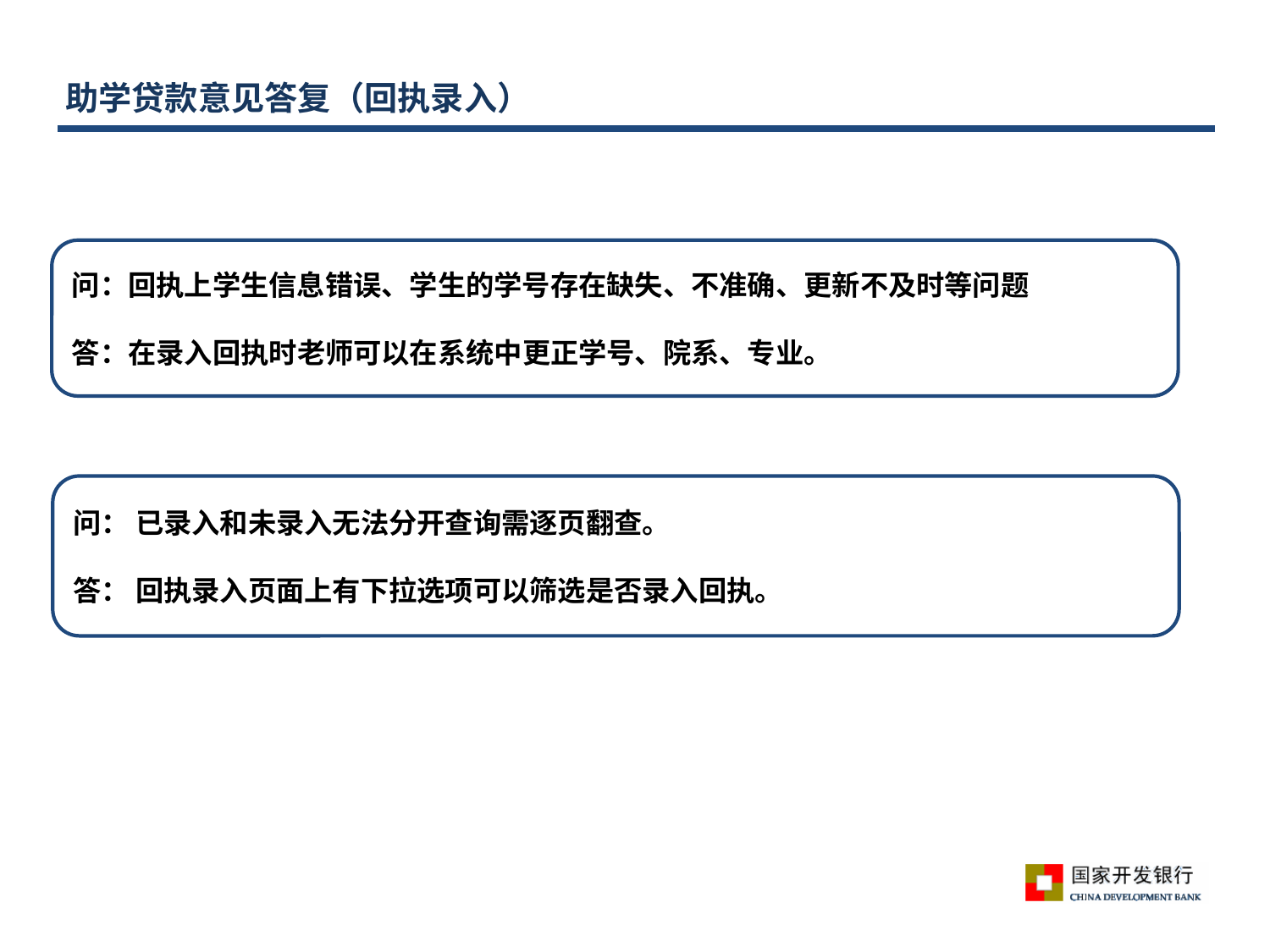

助学贷款意见答复（回执录入）
问：回执上学生信息错误、学生的学号存在缺失、不准确、更新不及时等问题

答：在录入回执时老师可以在系统中更正学号、院系、专业。
问： 已录入和未录入无法分开查询需逐页翻查。

答： 回执录入页面上有下拉选项可以筛选是否录入回执。
16